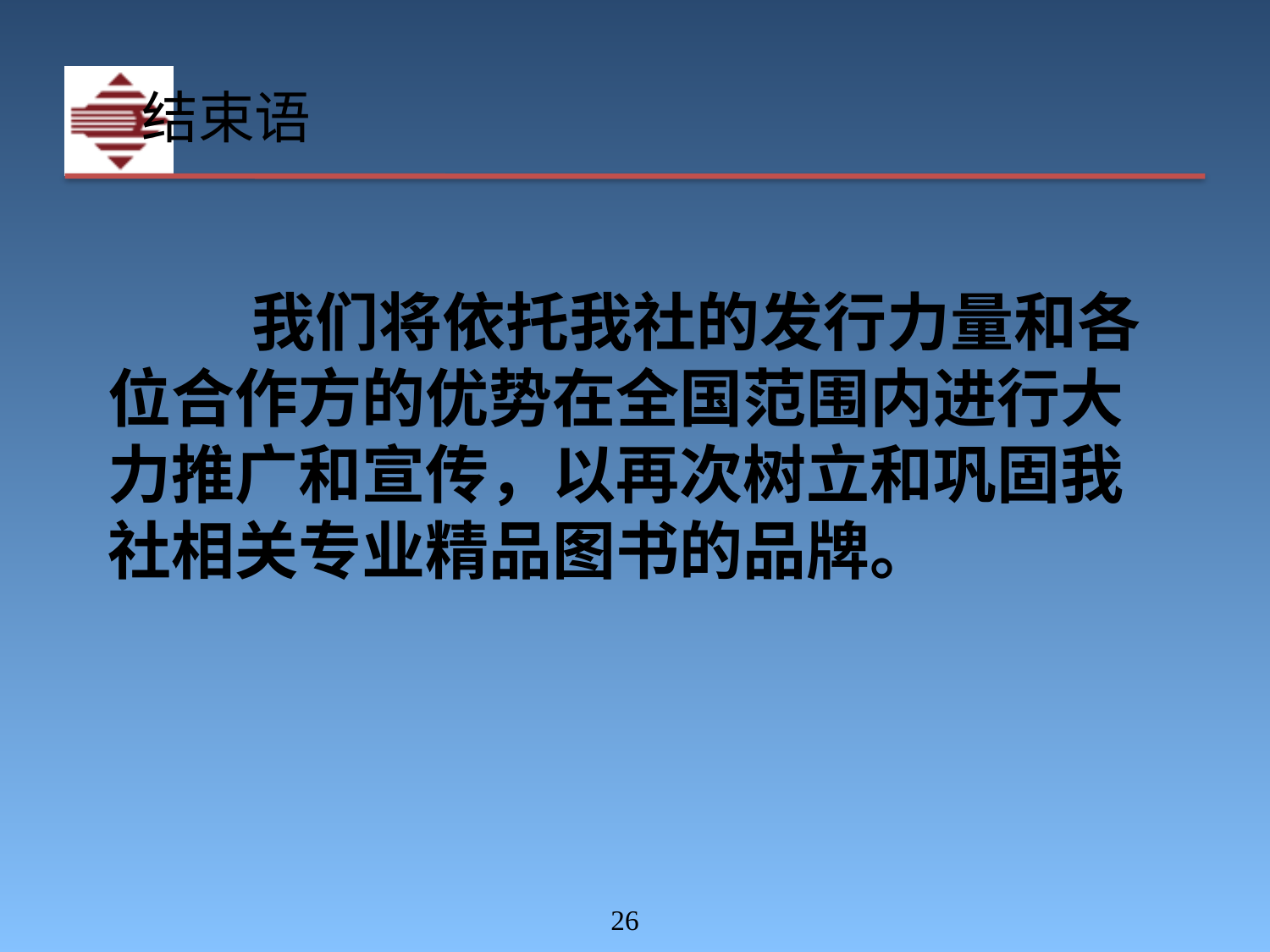

# 结束语
         我们将依托我社的发行力量和各位合作方的优势在全国范围内进行大力推广和宣传，以再次树立和巩固我社相关专业精品图书的品牌。

26